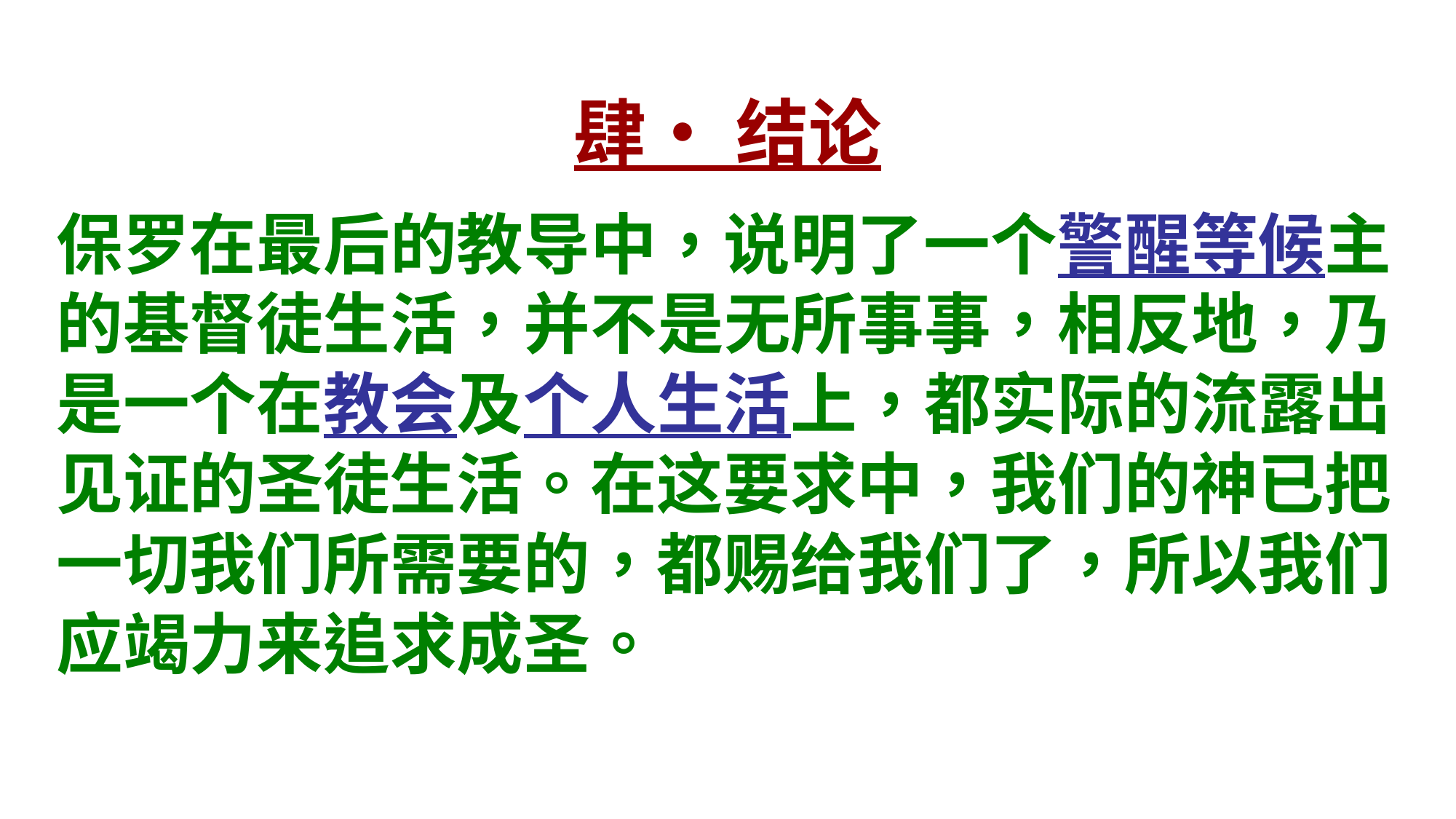

肆‧ 结论
保罗在最后的教导中，说明了一个警醒等候主的基督徒生活，并不是无所事事，相反地，乃是一个在教会及个人生活上，都实际的流露出见证的圣徒生活。在这要求中，我们的神已把一切我们所需要的，都赐给我们了，所以我们应竭力来追求成圣。